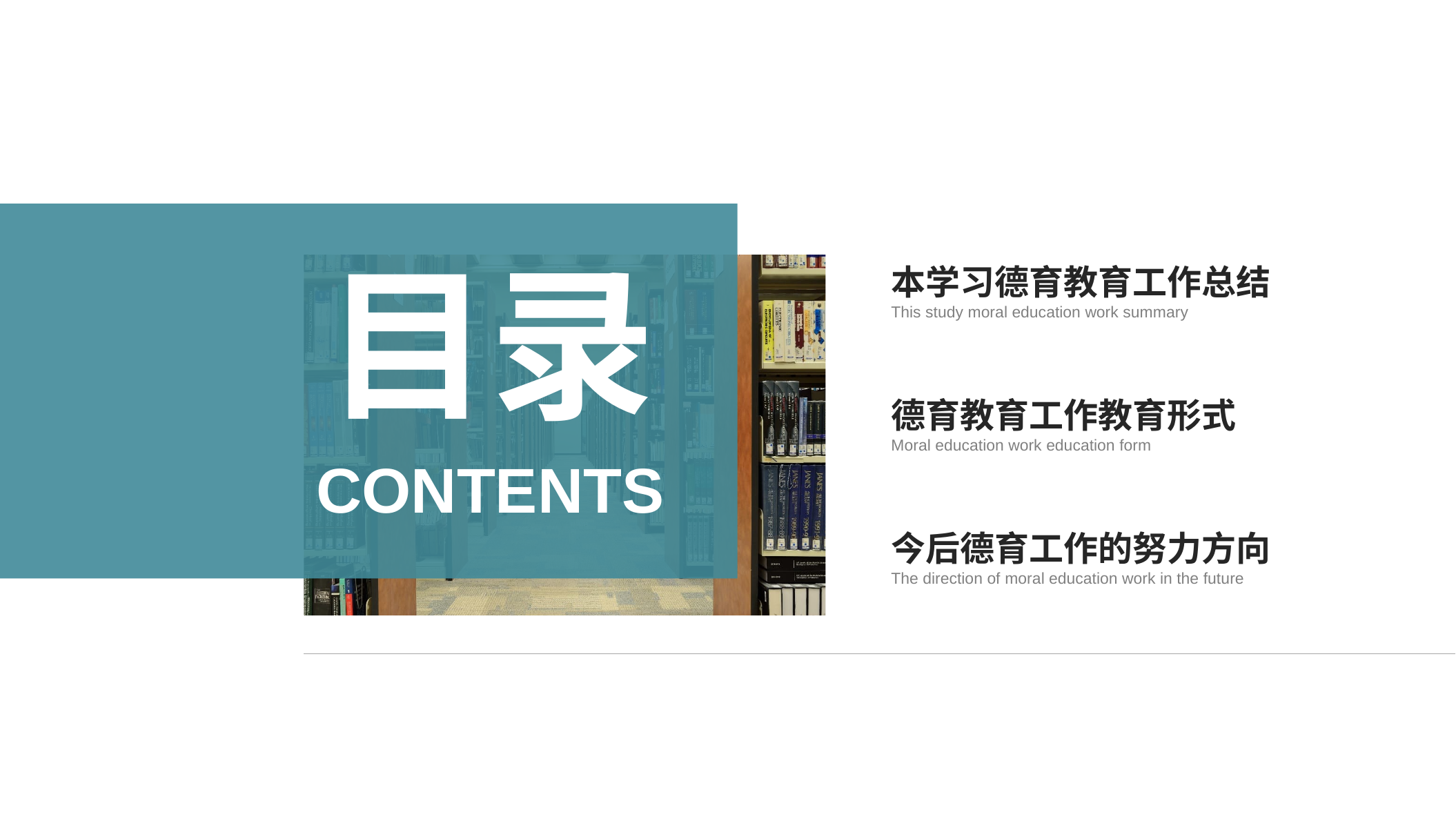

目录

本学习德育教育工作总结
This study moral education work summary
德育教育工作教育形式
Moral education work education form
CONTENTS
今后德育工作的努力方向
The direction of moral education work in the future